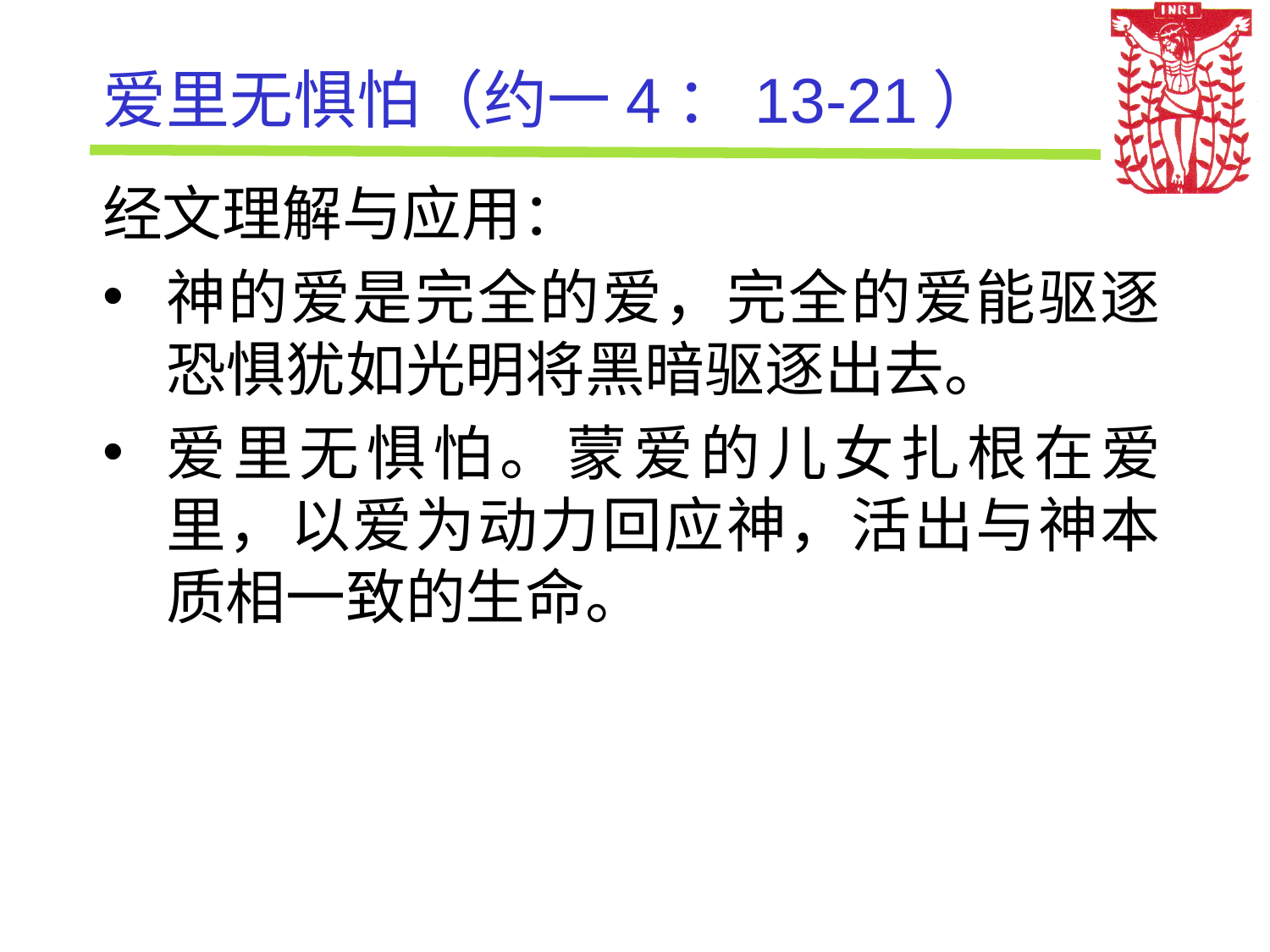

爱里无惧怕（约一4：13-21）
经文理解与应用：
神的爱是完全的爱，完全的爱能驱逐恐惧犹如光明将黑暗驱逐出去。
爱里无惧怕。蒙爱的儿女扎根在爱里，以爱为动力回应神，活出与神本质相一致的生命。